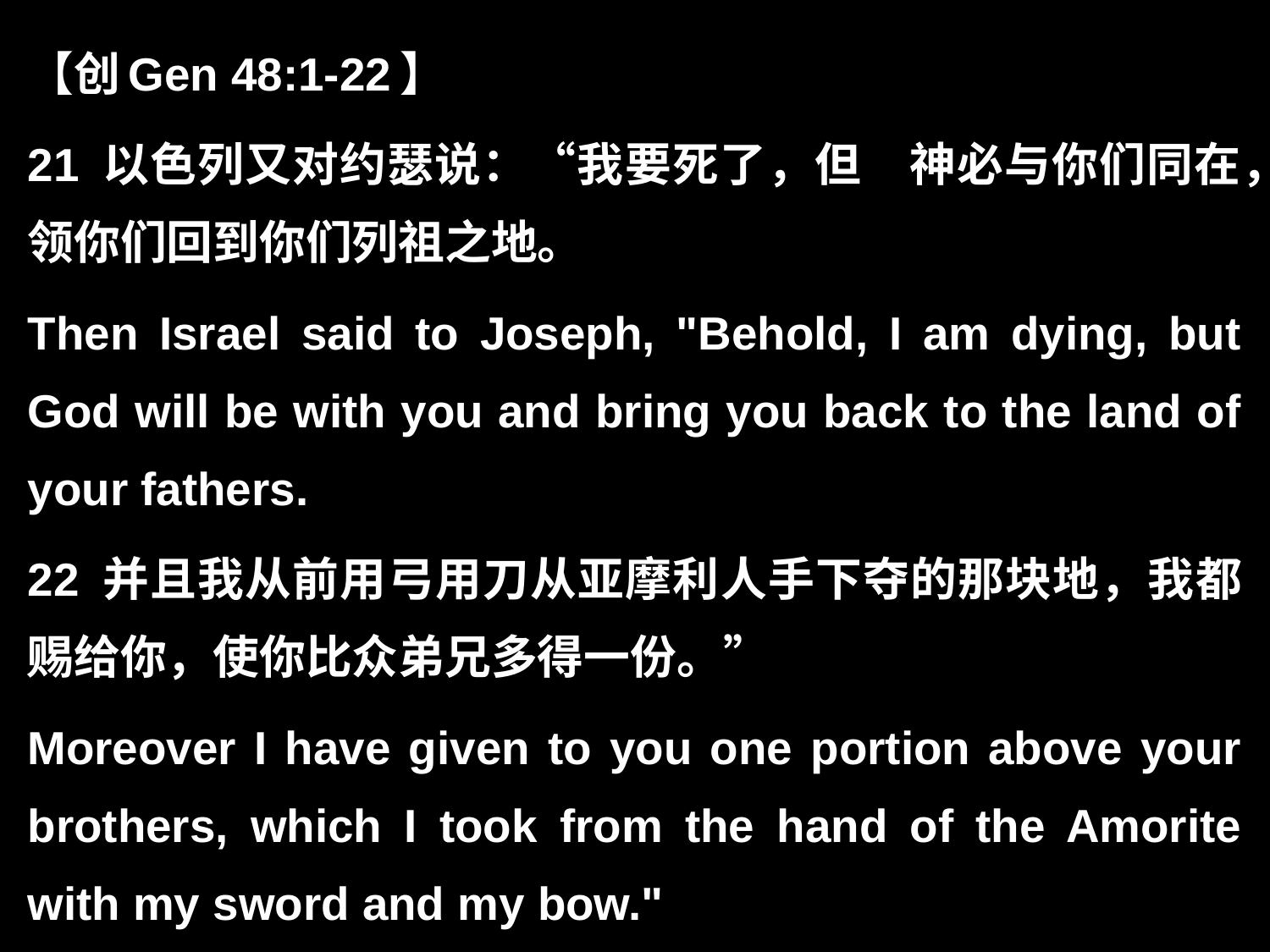

【创Gen 48:1-22】
21 以色列又对约瑟说：“我要死了，但　神必与你们同在，领你们回到你们列祖之地。
Then Israel said to Joseph, "Behold, I am dying, but God will be with you and bring you back to the land of your fathers.
22 并且我从前用弓用刀从亚摩利人手下夺的那块地，我都赐给你，使你比众弟兄多得一份。”
Moreover I have given to you one portion above your brothers, which I took from the hand of the Amorite with my sword and my bow."